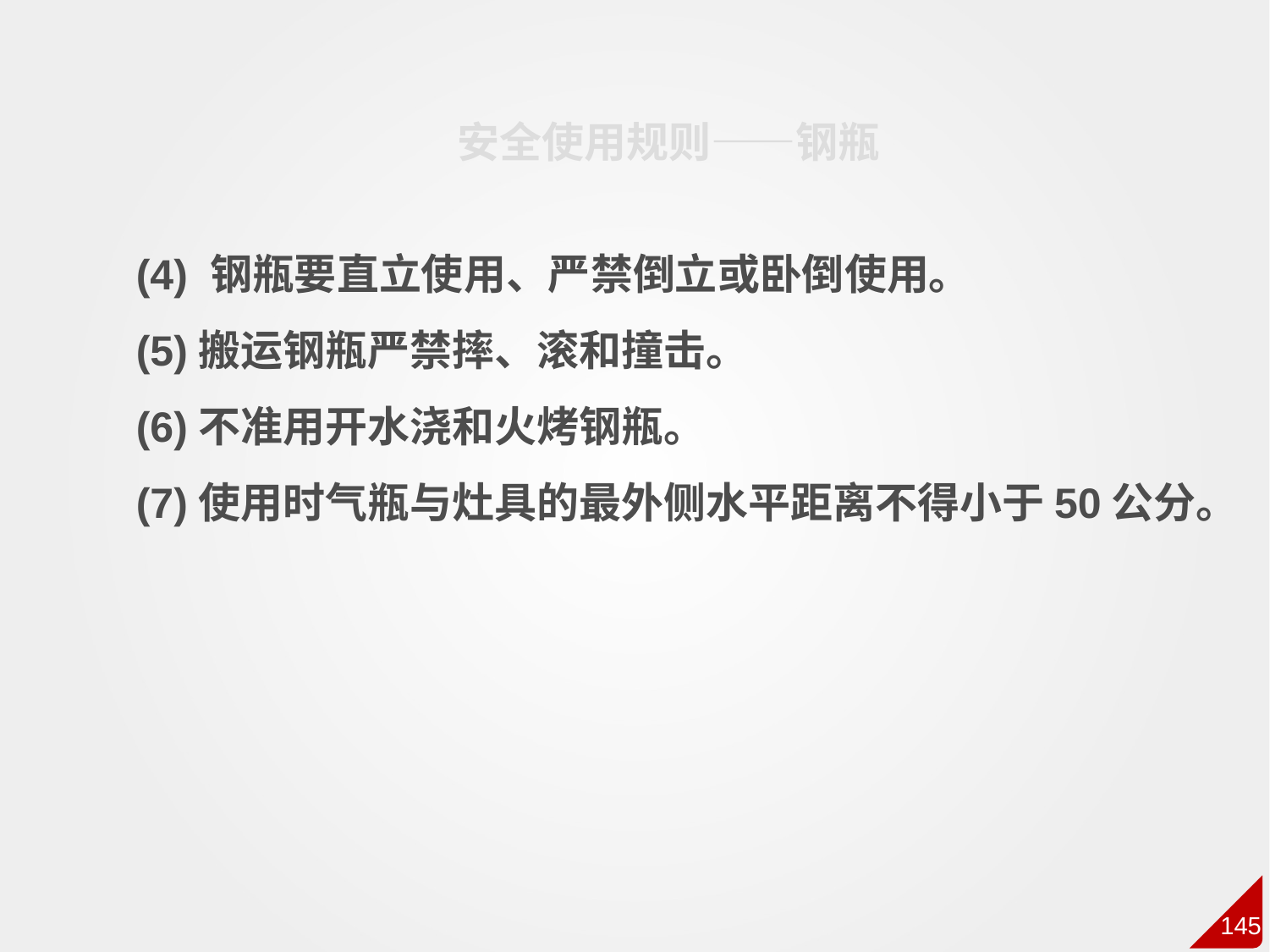

安全使用规则——钢瓶

(4) 钢瓶要直立使用、严禁倒立或卧倒使用。
(5)搬运钢瓶严禁摔、滚和撞击。
(6)不准用开水浇和火烤钢瓶。
(7)使用时气瓶与灶具的最外侧水平距离不得小于50公分。